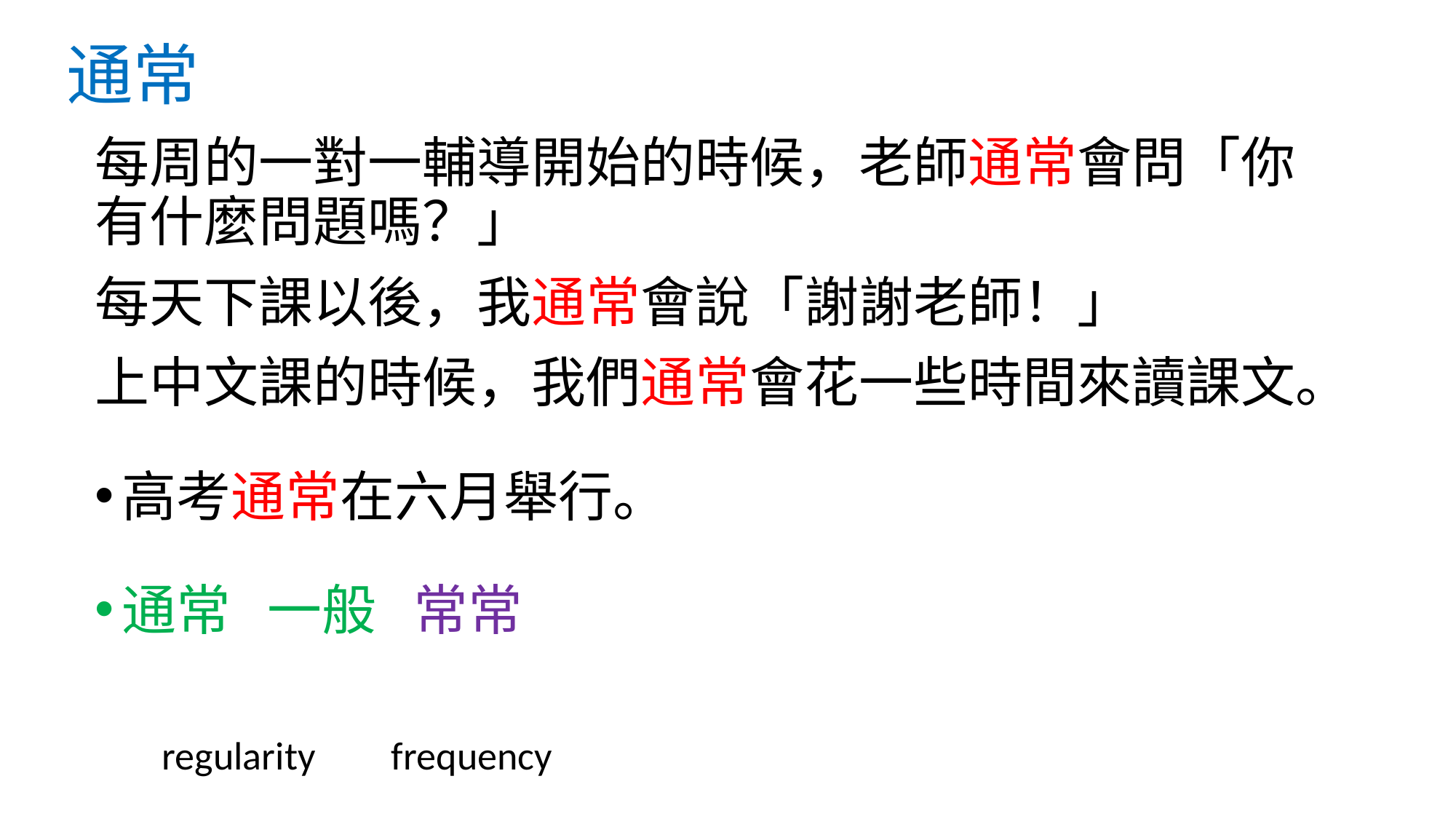

# 通常
每周的一對一輔導開始的時候，老師通常會問「你有什麼問題嗎？」
每天下課以後，我通常會說「謝謝老師！」
上中文課的時候，我們通常會花一些時間來讀課文。
高考通常在六月舉行。
通常   一般   常常

regularity
frequency